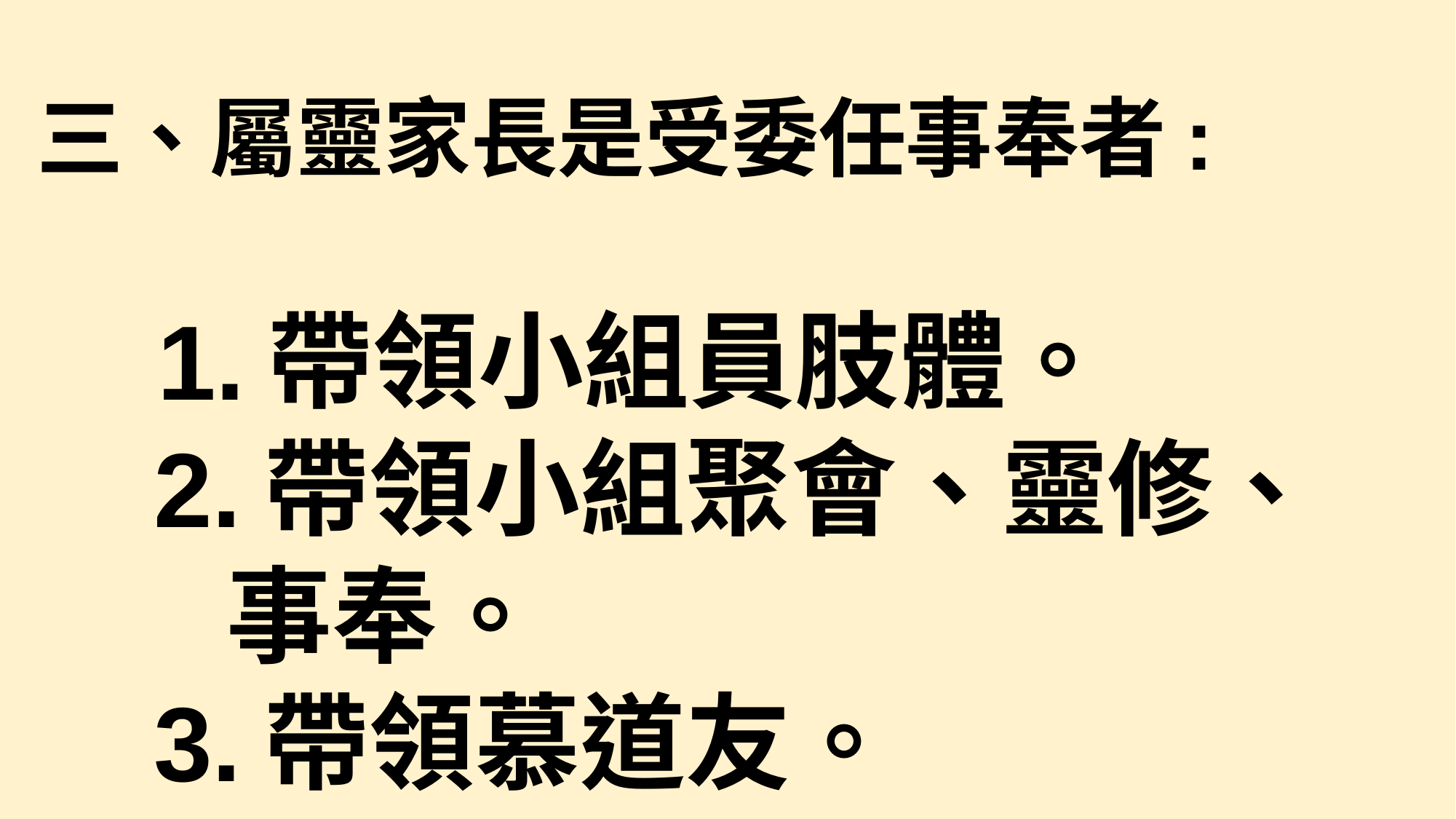

三、屬靈家長是受委任事奉者:

     1.帶領小組員肢體。
    2.帶領小組聚會、靈修、
       事奉。
    3.帶領慕道友。